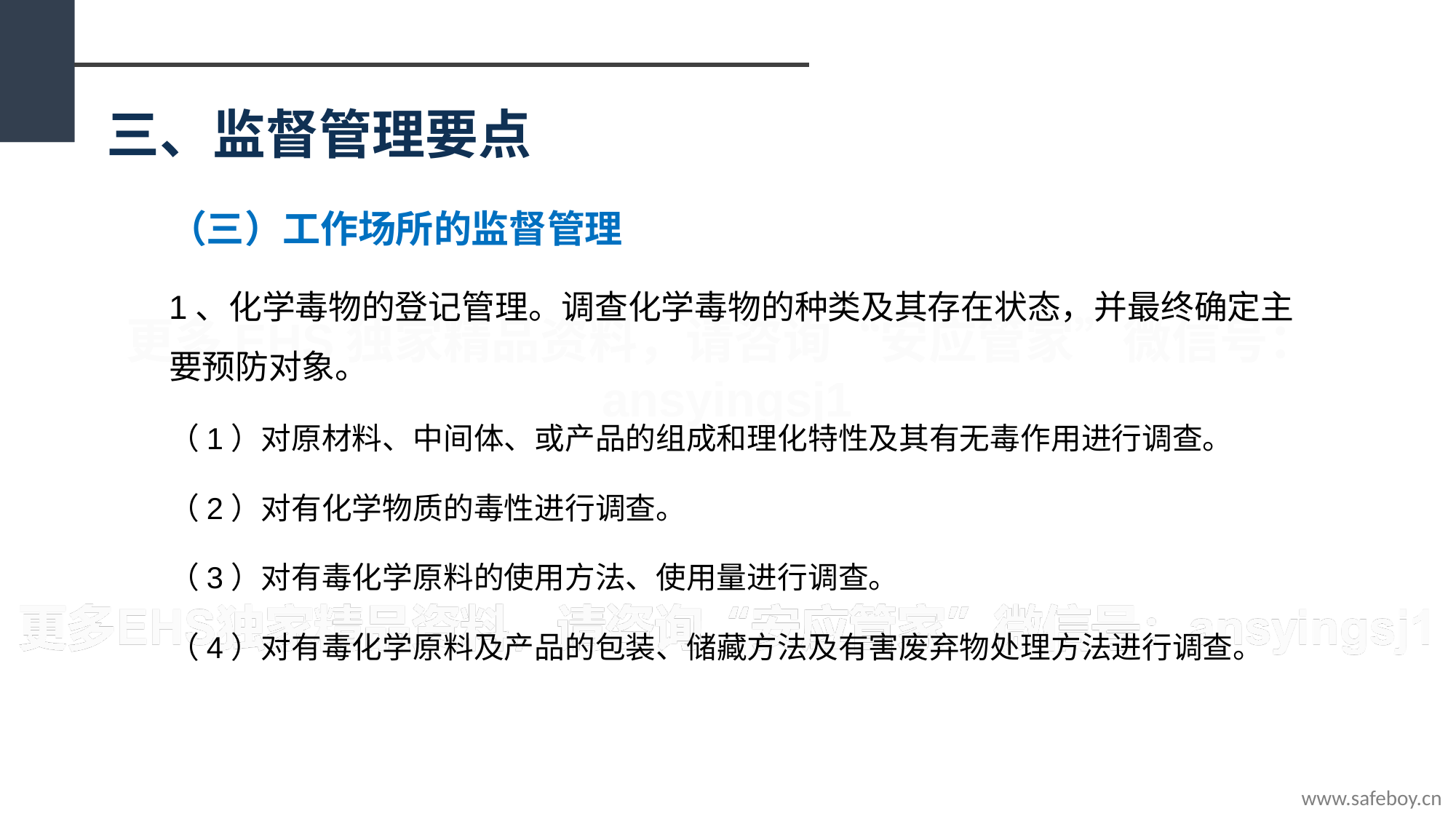

三、监督管理要点
（三）工作场所的监督管理
1、化学毒物的登记管理。调查化学毒物的种类及其存在状态，并最终确定主要预防对象。
（1）对原材料、中间体、或产品的组成和理化特性及其有无毒作用进行调查。
（2）对有化学物质的毒性进行调查。
（3）对有毒化学原料的使用方法、使用量进行调查。
（4）对有毒化学原料及产品的包装、储藏方法及有害废弃物处理方法进行调查。